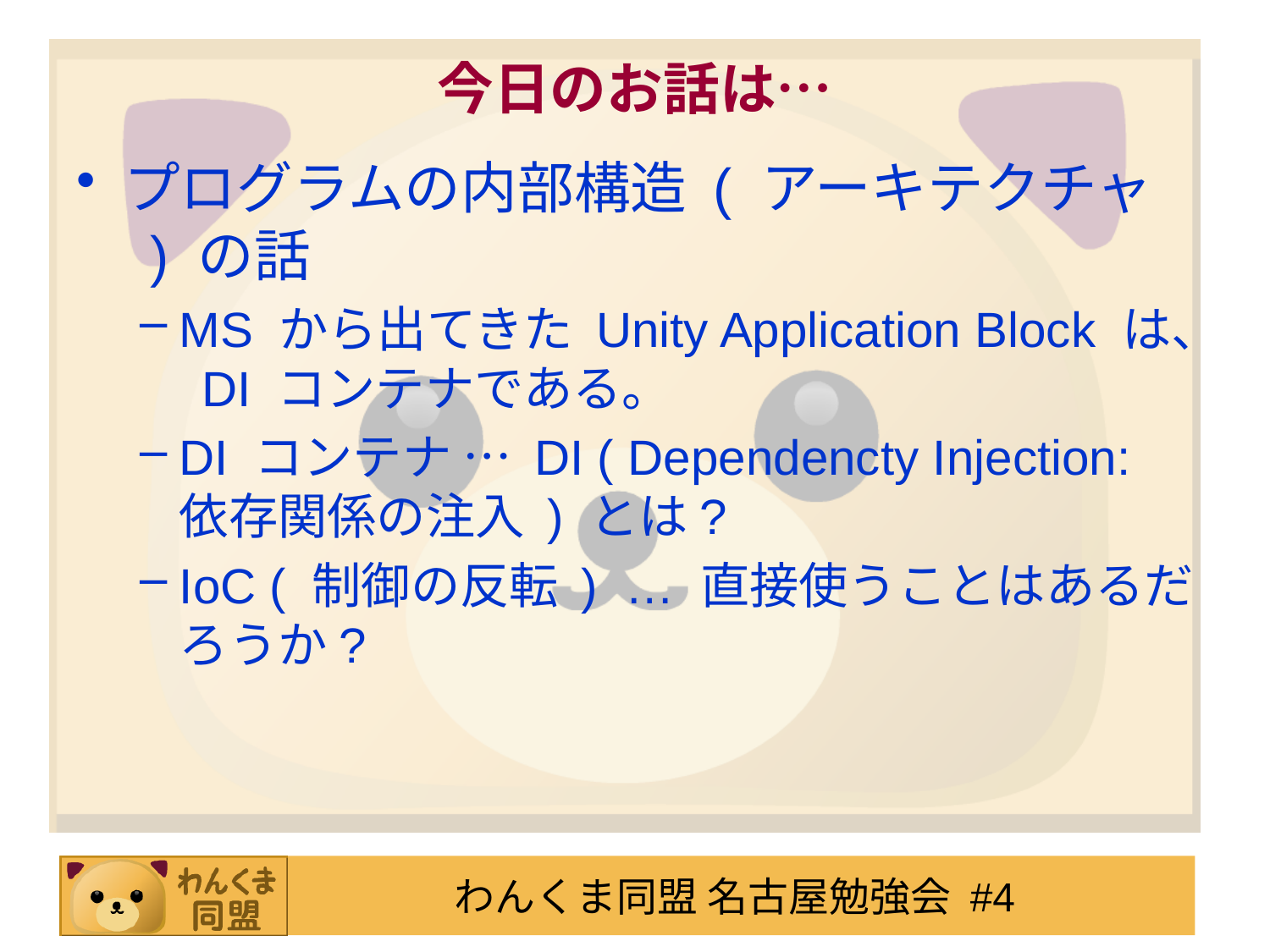

# 今日のお話は…
プログラムの内部構造 ( アーキテクチャ ) の話
MS から出てきた Unity Application Block は、 DI コンテナである。
DI コンテナ … DI ( Dependencty Injection: 依存関係の注入 ) とは?
IoC ( 制御の反転 )  … 直接使うことはあるだろうか?